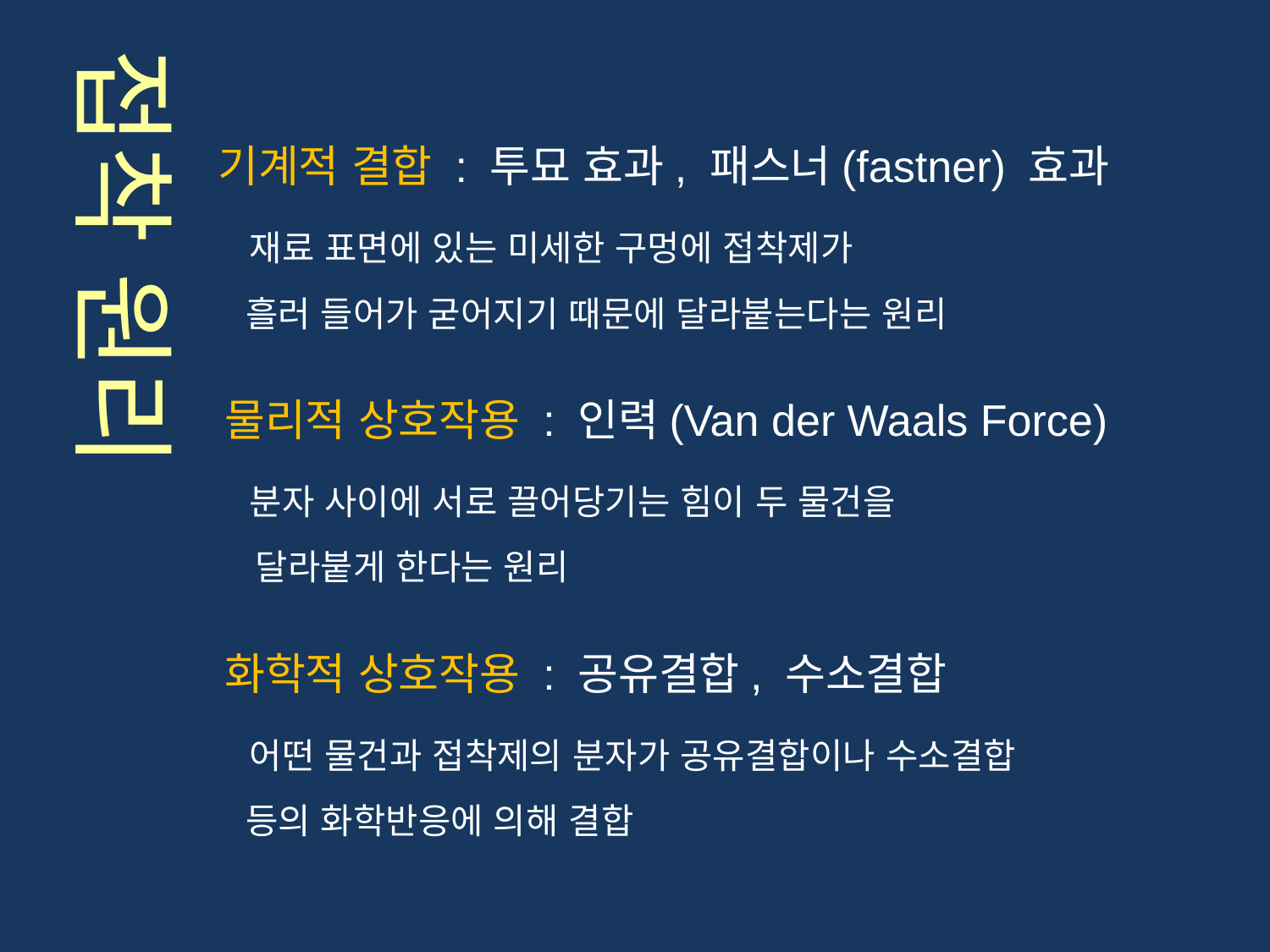

접착 원리

   기계적 결합 : 투묘 효과, 패스너(fastner) 효과
     재료 표면에 있는 미세한 구멍에 접착제가
      흘러 들어가 굳어지기 때문에 달라붙는다는 원리

   물리적 상호작용 : 인력(Van der Waals Force)
     분자 사이에 서로 끌어당기는 힘이 두 물건을
       달라붙게 한다는 원리

   화학적 상호작용 : 공유결합, 수소결합
     어떤 물건과 접착제의 분자가 공유결합이나 수소결합
      등의 화학반응에 의해 결합